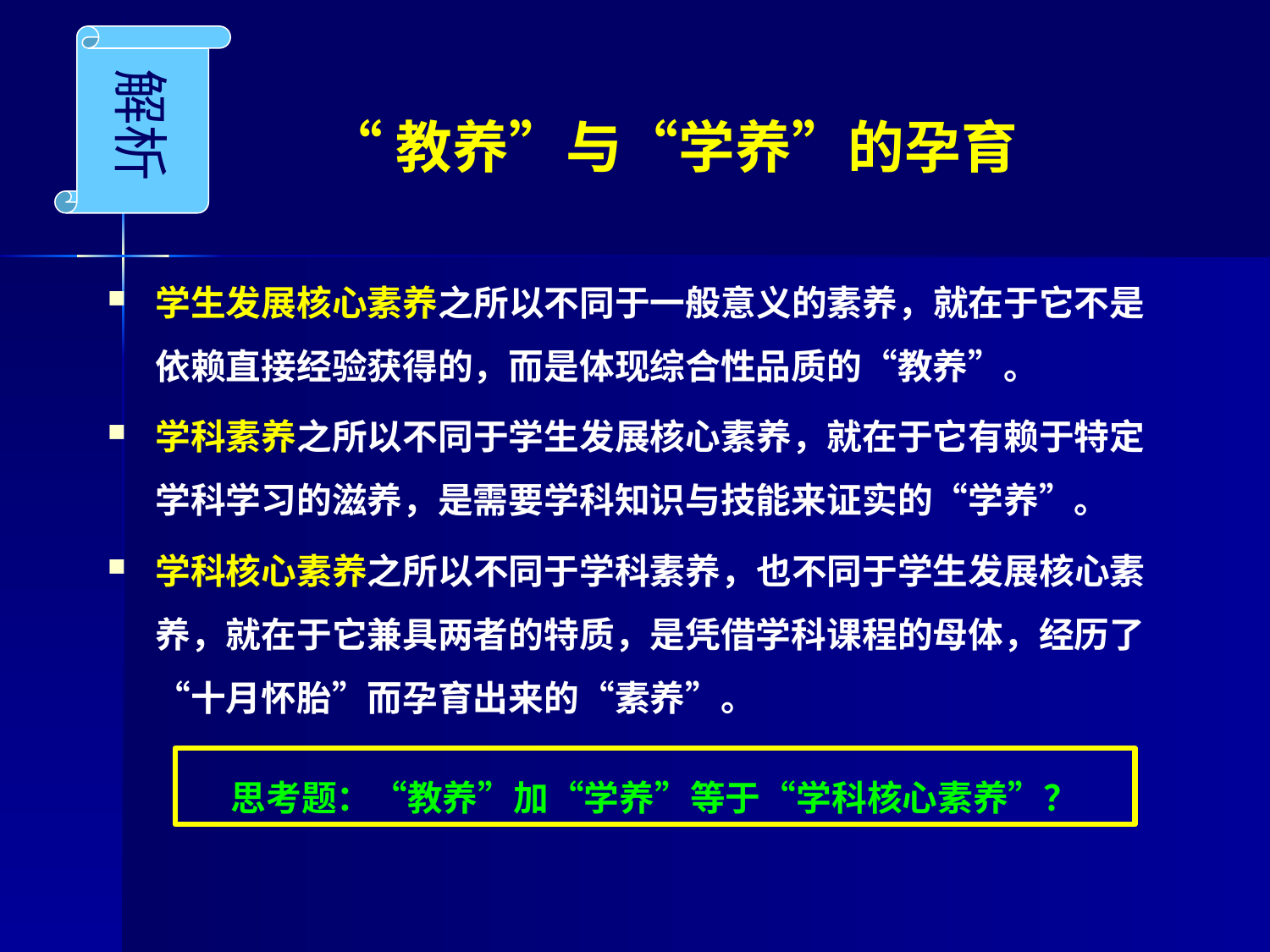

解析
# “教养”与“学养”的孕育
学生发展核心素养之所以不同于一般意义的素养，就在于它不是依赖直接经验获得的，而是体现综合性品质的“教养”。
学科素养之所以不同于学生发展核心素养，就在于它有赖于特定学科学习的滋养，是需要学科知识与技能来证实的“学养”。
学科核心素养之所以不同于学科素养，也不同于学生发展核心素养，就在于它兼具两者的特质，是凭借学科课程的母体，经历了“十月怀胎”而孕育出来的“素养”。

思考题：“教养”加“学养”等于“学科核心素养”？